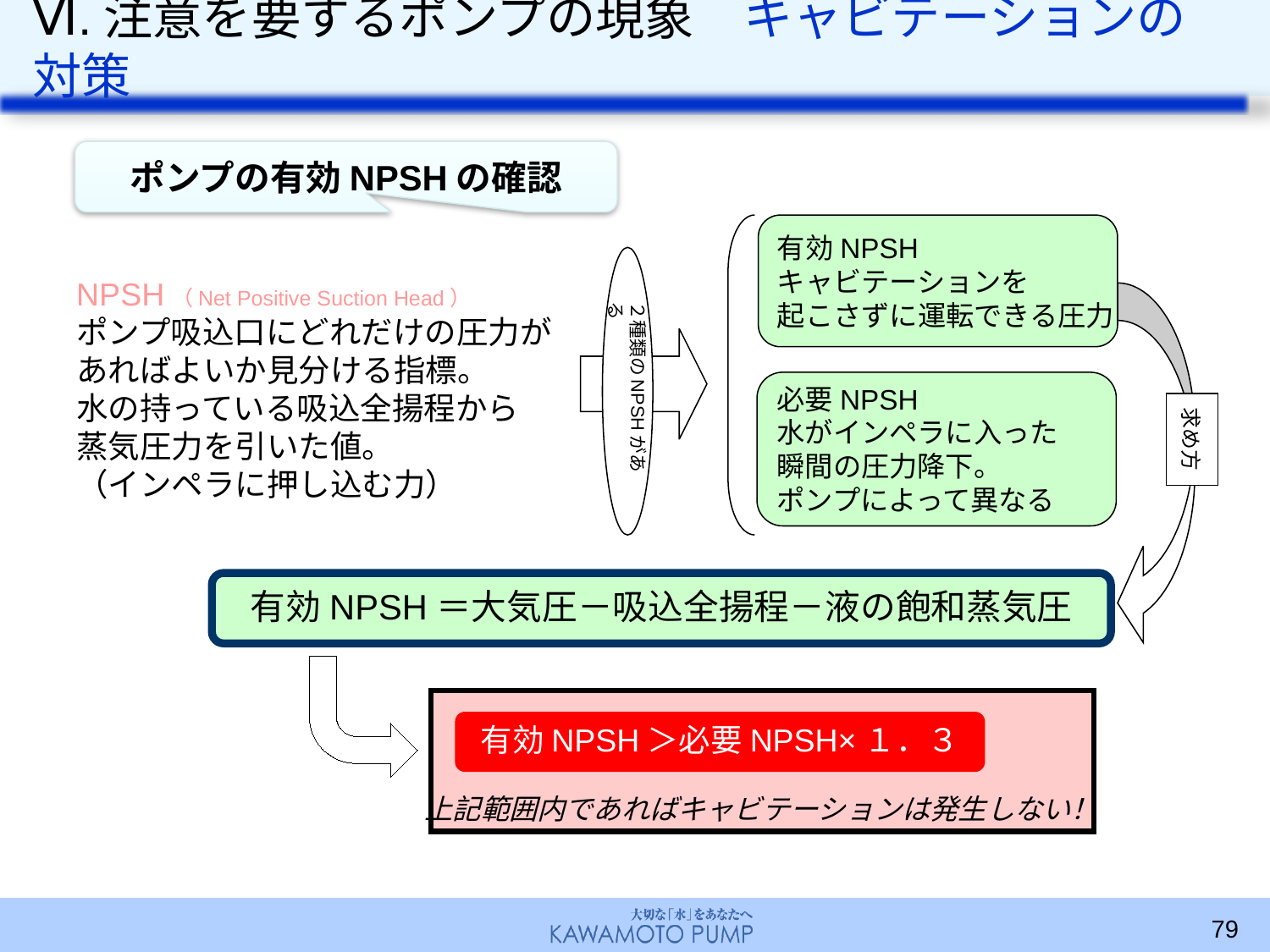

# Ⅵ.注意を要するポンプの現象　キャビテーションの対策
ポンプの有効NPSHの確認

有効NPSH
キャビテーションを
起こさずに運転できる圧力
２種類のNPSHがある
NPSH（Net Positive Suction Head）
ポンプ吸込口にどれだけの圧力が
あればよいか見分ける指標。
水の持っている吸込全揚程から
蒸気圧力を引いた値。
（インペラに押し込む力）

必要NPSH
水がインペラに入った
瞬間の圧力降下。
ポンプによって異なる
求め方
有効NPSH＝大気圧－吸込全揚程－液の飽和蒸気圧

上記範囲内であればキャビテーションは発生しない！
有効NPSH＞必要NPSH×１．３
79